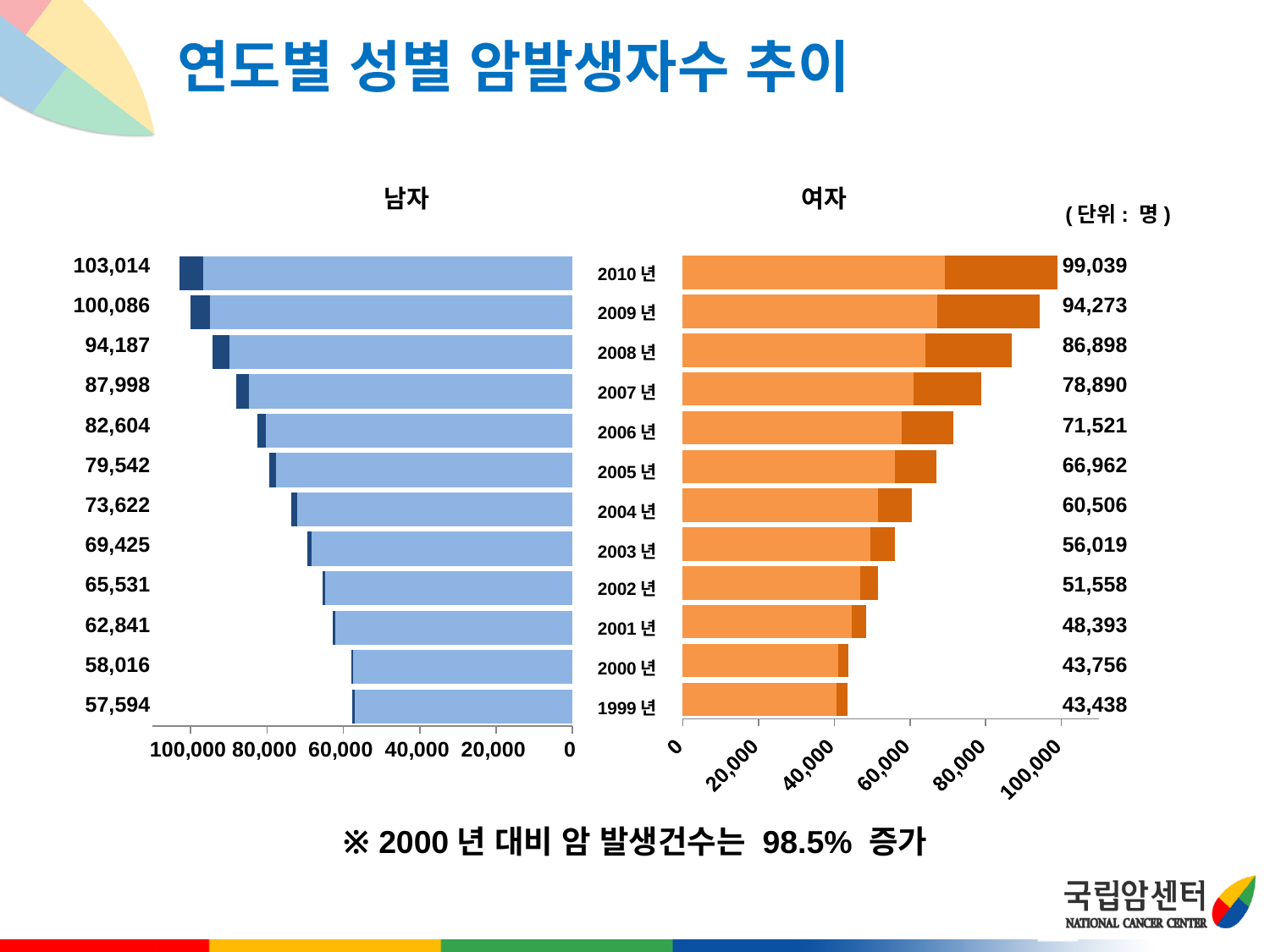

연도별 성별 암발생자수 추이
남자
여자
(단위: 명)

### Chart

| Category | 남자 | 열1 |
|---|---|---|
| 1999년 | 57077.0 | 517.0 |
| 2000년 | 57534.0 | 482.0 |
| 2001년 | 62212.0 | 629.0 |
| 2002년 | 64810.0 | 721.0 |
| 2003년 | 68401.0 | 1024.0 |
| 2004년 | 72209.0 | 1413.0 |
| 2005년 | 77766.0 | 1776.0 |
| 2006년 | 80284.0 | 2320.0 |
| 2007년 | 84826.0 | 3172.0 |
| 2008년 | 89867.0 | 4320.0 |
| 2009년 | 94885.0 | 5201.0 |
| 2010년 | 96783.0 | 6231.0 |

### Chart

| Category | 여자 | 열1 |
|---|---|---|
| 1999년 | 40630.0 | 2808.0 |
| 2000년 | 40950.0 | 2806.0 |
| 2001년 | 44612.0 | 3781.0 |
| 2002년 | 46841.0 | 4717.0 |
| 2003년 | 49539.0 | 6480.0 |
| 2004년 | 51550.0 | 8956.0 |
| 2005년 | 56001.0 | 10961.0 |
| 2006년 | 57763.0 | 13758.0 |
| 2007년 | 60881.0 | 18009.0 |
| 2008년 | 64012.0 | 22886.0 |
| 2009년 | 67185.0 | 27088.0 |
| 2010년 | 69249.0 | 29790.0 |
2010년
2009년
2008년
2007년
2006년
2005년
2004년
2003년
2002년
2001년
2000년
1999년
| 99,039 |
| --- |
| 94,273 |
| 86,898 |
| 78,890 |
| 71,521 |
| 66,962 |
| 60,506 |
| 56,019 |
| 51,558 |
| 48,393 |
| 43,756 |
| 43,438 |
| 103,014 |
| --- |
| 100,086 |
| 94,187 |
| 87,998 |
| 82,604 |
| 79,542 |
| 73,622 |
| 69,425 |
| 65,531 |
| 62,841 |
| 58,016 |
| 57,594 |
※ 2000년 대비 암 발생건수는 98.5% 증가